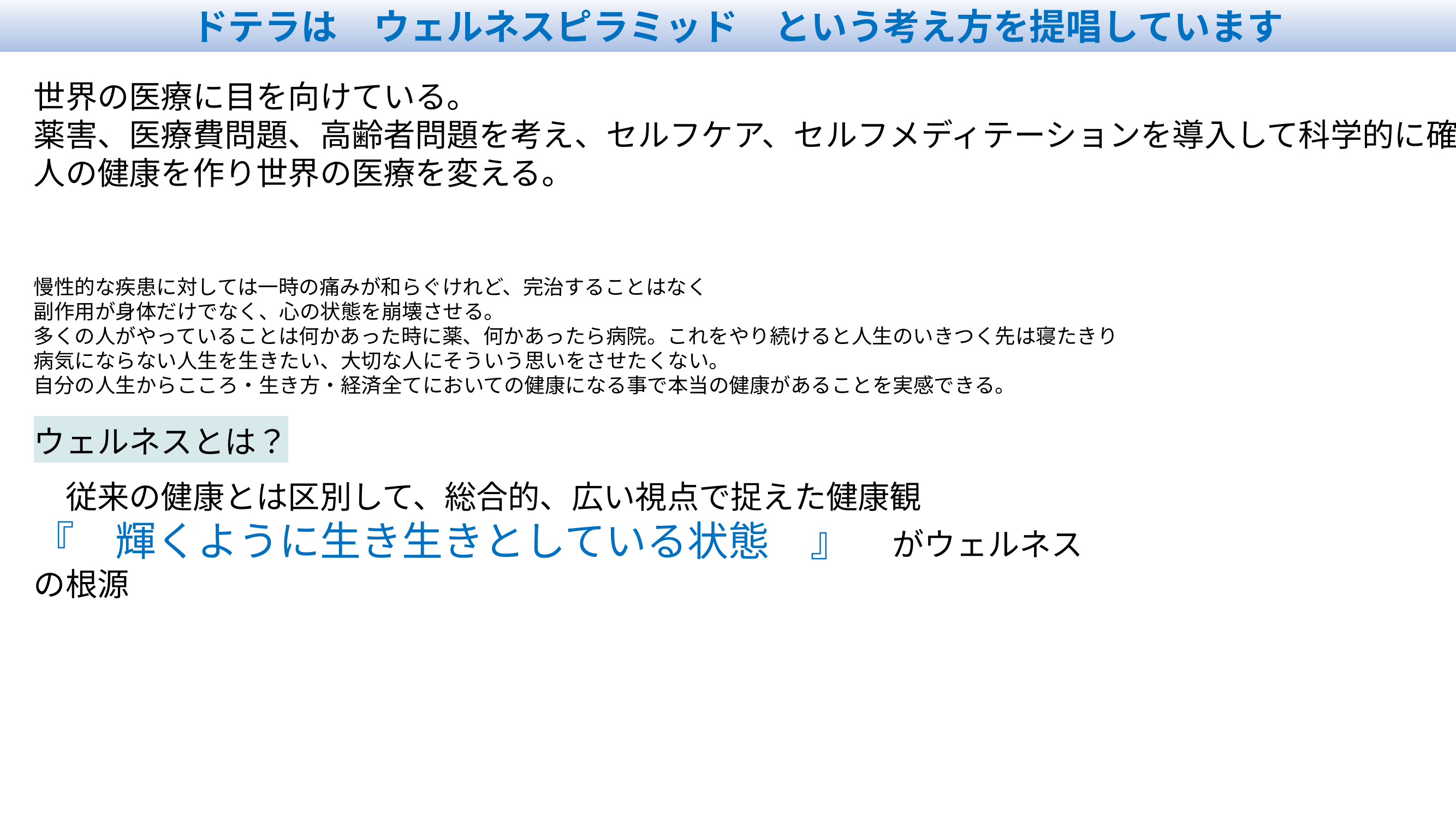

ドテラは　ウェルネスピラミッド　という考え方を提唱しています
世界の医療に目を向けている。
薬害、医療費問題、高齢者問題を考え、セルフケア、セルフメディテーションを導入して科学的に確立。
人の健康を作り世界の医療を変える。
慢性的な疾患に対しては一時の痛みが和らぐけれど、完治することはなく
副作用が身体だけでなく、心の状態を崩壊させる。
多くの人がやっていることは何かあった時に薬、何かあったら病院。これをやり続けると人生のいきつく先は寝たきり
病気にならない人生を生きたい、大切な人にそういう思いをさせたくない。
自分の人生からこころ・生き方・経済全てにおいての健康になる事で本当の健康があることを実感できる。
ウェルネスとは？

　従来の健康とは区別して、総合的、広い視点で捉えた健康観
『　輝くように生き生きとしている状態　』　がウェルネスの根源

身体だけではなく、感情・精神的・社会的・知性・職業・環境全てが揃って健康
感情：自分自身の気持ち受け入れて自分自身を尊重できるのか、
環境：自分にとって家庭もですが、環境がストレスに侵されていない全てを揃えて健康。生活習慣生き方なんです。
社会的：なんらかのコミニュティの中でいい人間関係を作っていくこと。
精神：人間として生きるのに自分使命はなにか、大切な事はなに？理念に則っていきていますか？
環境：地球にいるストレスの無い環境つくり。全てを揃えてウェルネスという生き方。健康を守る事は必要。
　　　何かあった時なにがいいの？医療専門ケアに頼る。？一つの症状はSOSに過ぎない。
　　　薬で抑えると気づくきっかけ、機会損失、をしてしまうそうすることで病気になる。